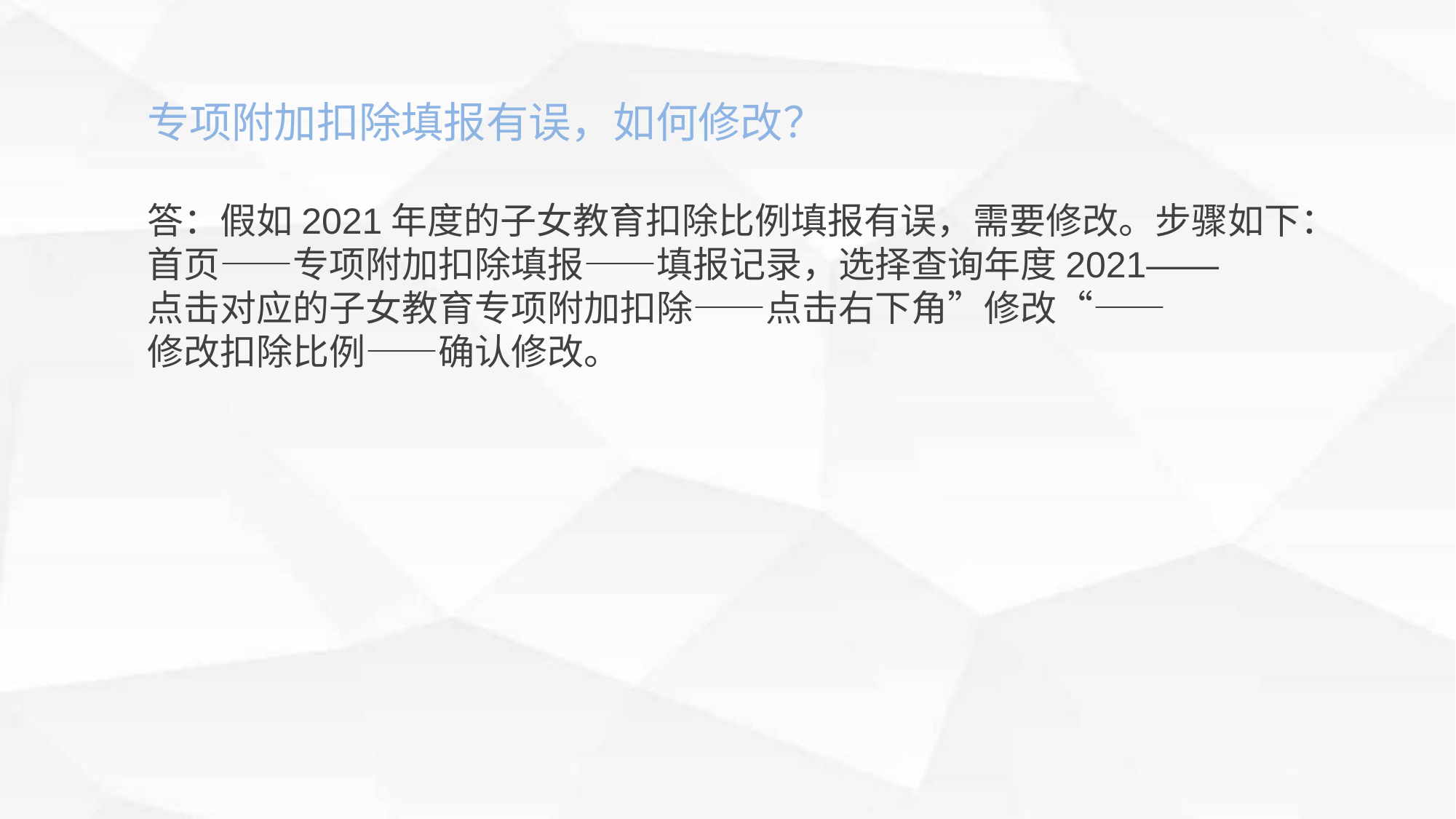

专项附加扣除填报有误，如何修改？

答：假如2021年度的子女教育扣除比例填报有误，需要修改。步骤如下：
首页——专项附加扣除填报——填报记录，选择查询年度2021——
点击对应的子女教育专项附加扣除——点击右下角”修改“——
修改扣除比例——确认修改。